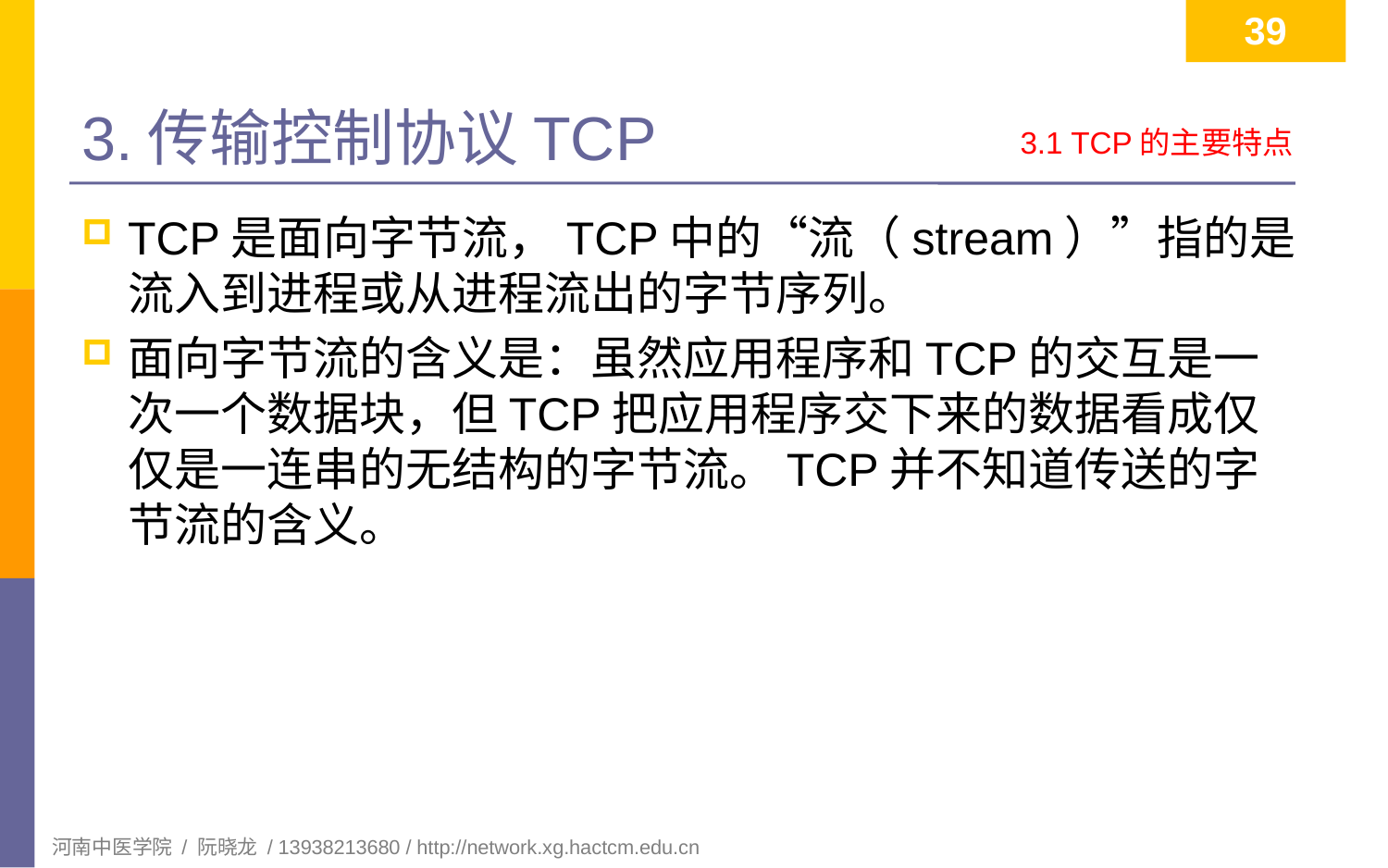

39
# 3.传输控制协议TCP
3.1 TCP的主要特点
TCP是面向字节流，TCP中的“流（stream）”指的是流入到进程或从进程流出的字节序列。
面向字节流的含义是：虽然应用程序和TCP的交互是一次一个数据块，但TCP把应用程序交下来的数据看成仅仅是一连串的无结构的字节流。TCP并不知道传送的字节流的含义。